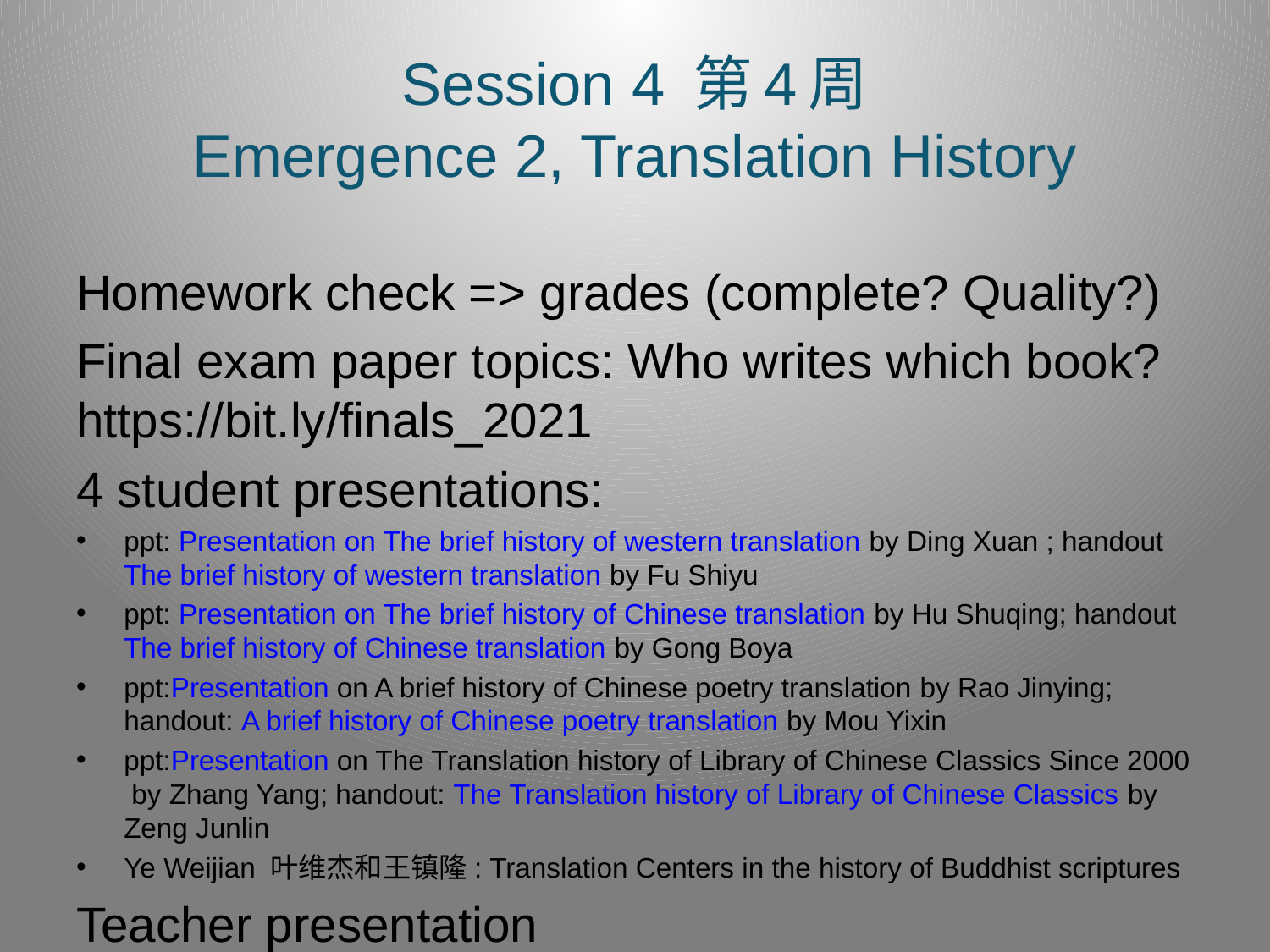

# Session 4 第4周 Emergence 2, Translation History
Homework check => grades (complete? Quality?)
Final exam paper topics: Who writes which book? https://bit.ly/finals_2021
4 student presentations:
ppt: Presentation on The brief history of western translation by Ding Xuan ; handout The brief history of western translation by Fu Shiyu
ppt: Presentation on The brief history of Chinese translation by Hu Shuqing; handout The brief history of Chinese translation by Gong Boya
ppt:Presentation on A brief history of Chinese poetry translation by Rao Jinying; handout: A brief history of Chinese poetry translation by Mou Yixin
ppt:Presentation on The Translation history of Library of Chinese Classics Since 2000 by Zhang Yang; handout: The Translation history of Library of Chinese Classics by Zeng Junlin
Ye Weijian 叶维杰和王镇隆: Translation Centers in the history of Buddhist scriptures
Teacher presentation